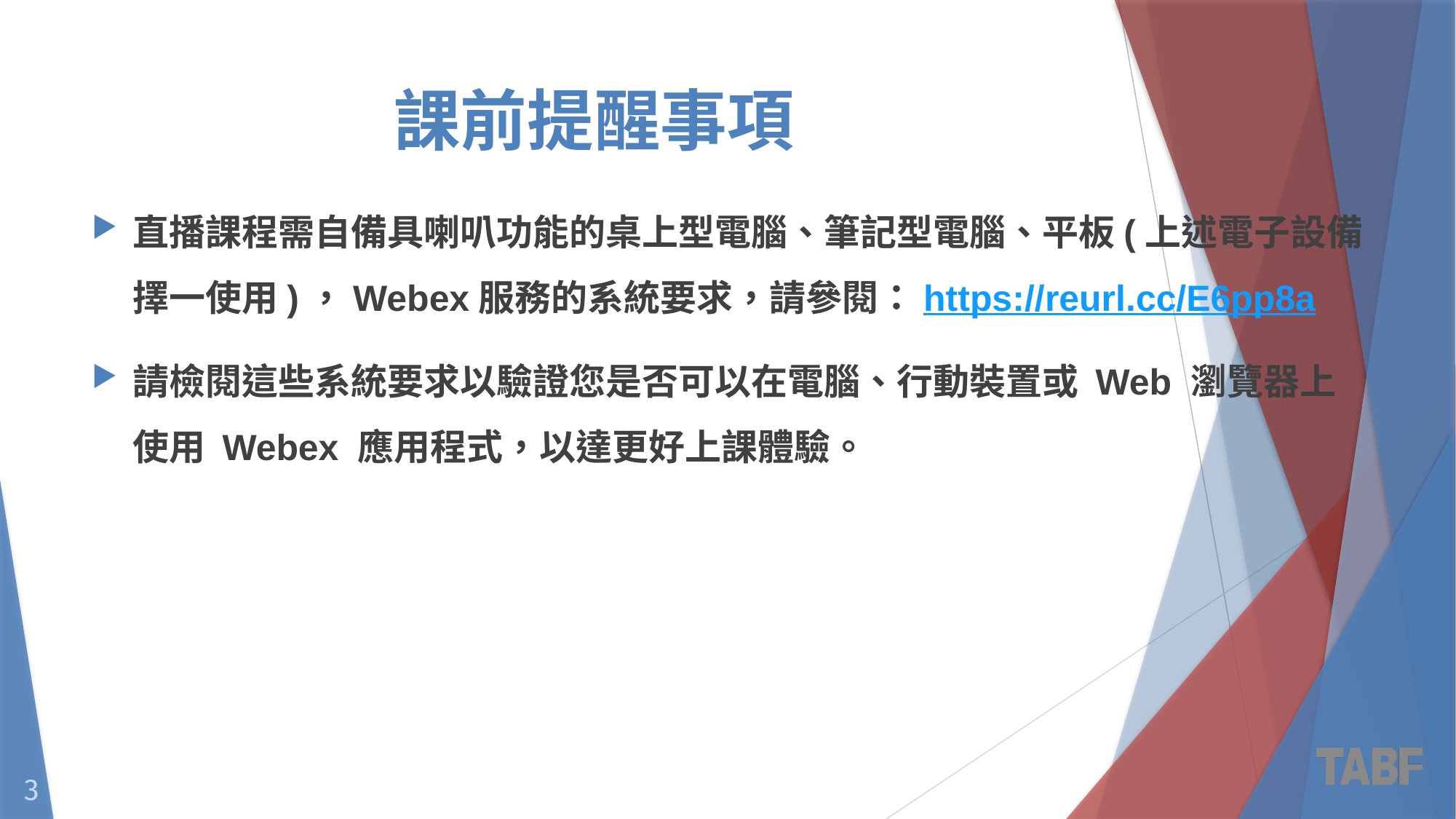

# 課前提醒事項
直播課程需自備具喇叭功能的桌上型電腦、筆記型電腦、平板(上述電子設備擇一使用)，Webex服務的系統要求，請參閱：https://reurl.cc/E6pp8a
請檢閱這些系統要求以驗證您是否可以在電腦、行動裝置或 Web 瀏覽器上使用 Webex 應用程式，以達更好上課體驗。
3